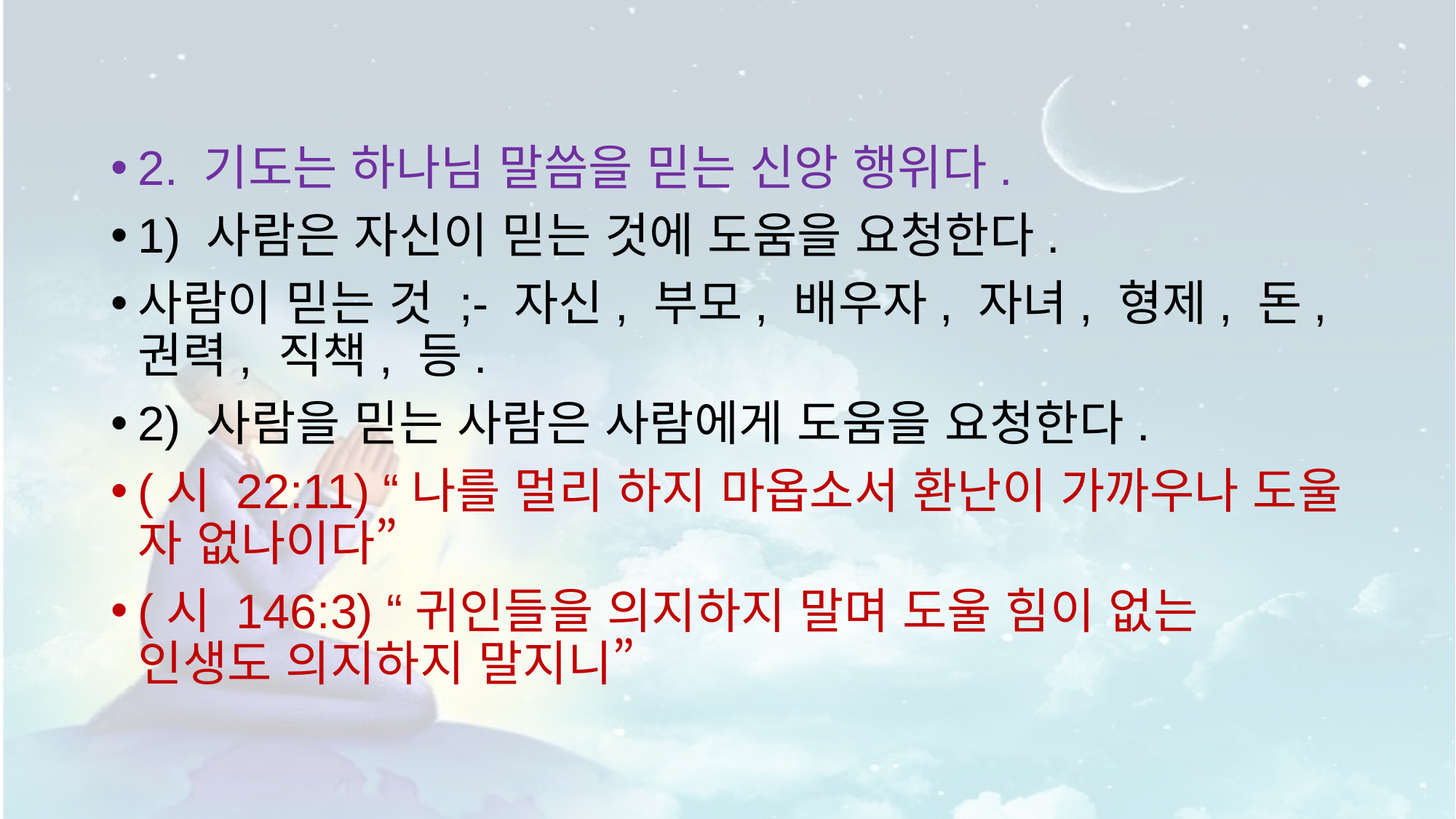

#
2. 기도는 하나님 말씀을 믿는 신앙 행위다.
1) 사람은 자신이 믿는 것에 도움을 요청한다.
사람이 믿는 것 ;- 자신, 부모, 배우자, 자녀, 형제, 돈, 권력, 직책, 등.
2) 사람을 믿는 사람은 사람에게 도움을 요청한다.
(시 22:11) “나를 멀리 하지 마옵소서 환난이 가까우나 도울 자 없나이다”
(시 146:3) “귀인들을 의지하지 말며 도울 힘이 없는 인생도 의지하지 말지니”